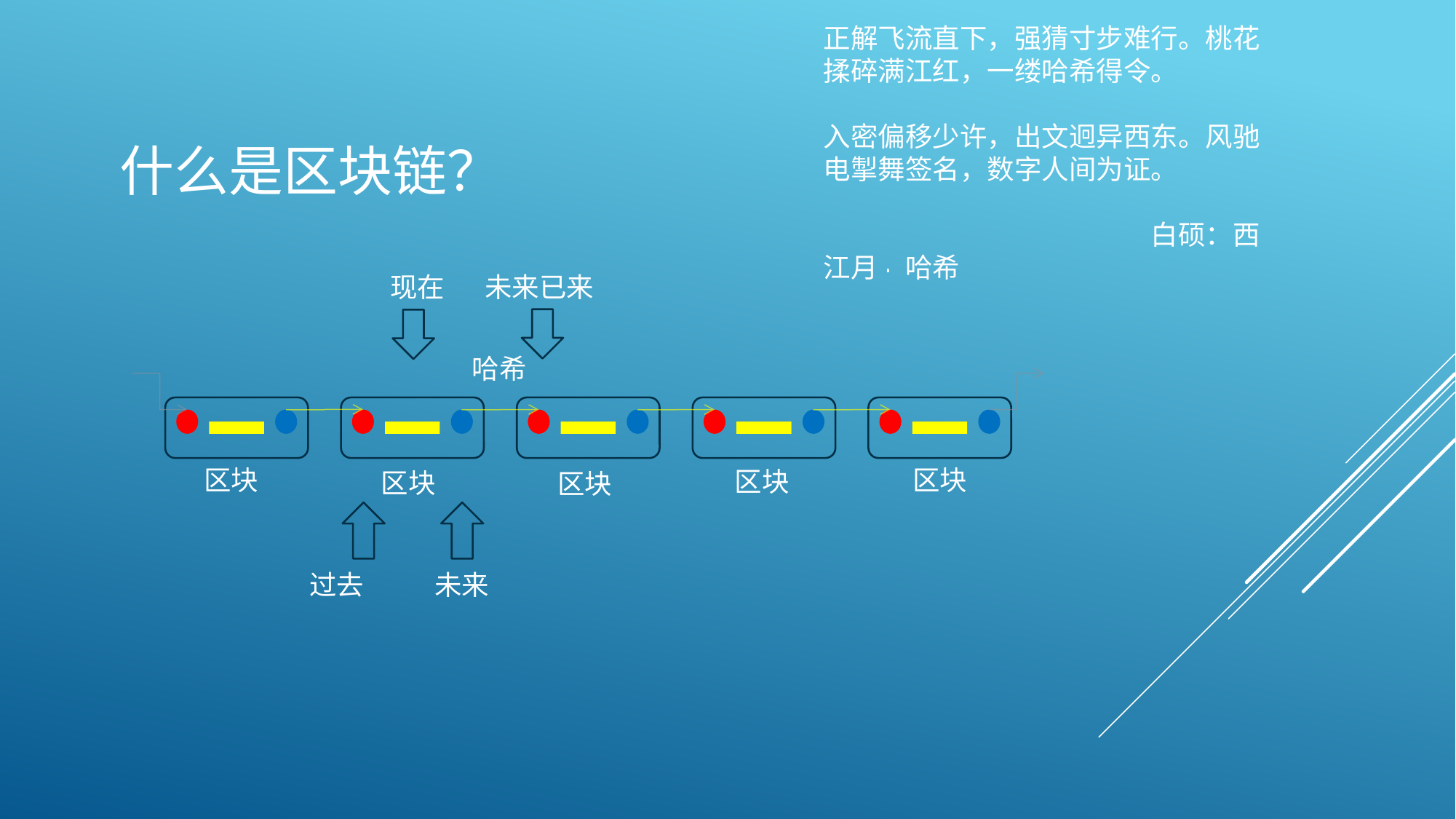

正解飞流直下，强猜寸步难行。桃花揉碎满江红，一缕哈希得令。

入密偏移少许，出文迥异西东。风驰电掣舞签名，数字人间为证。

			白硕：西江月· 哈希
# 什么是区块链？
未来已来
现在

哈希

区块
区块
区块
区块
区块

过去
未来